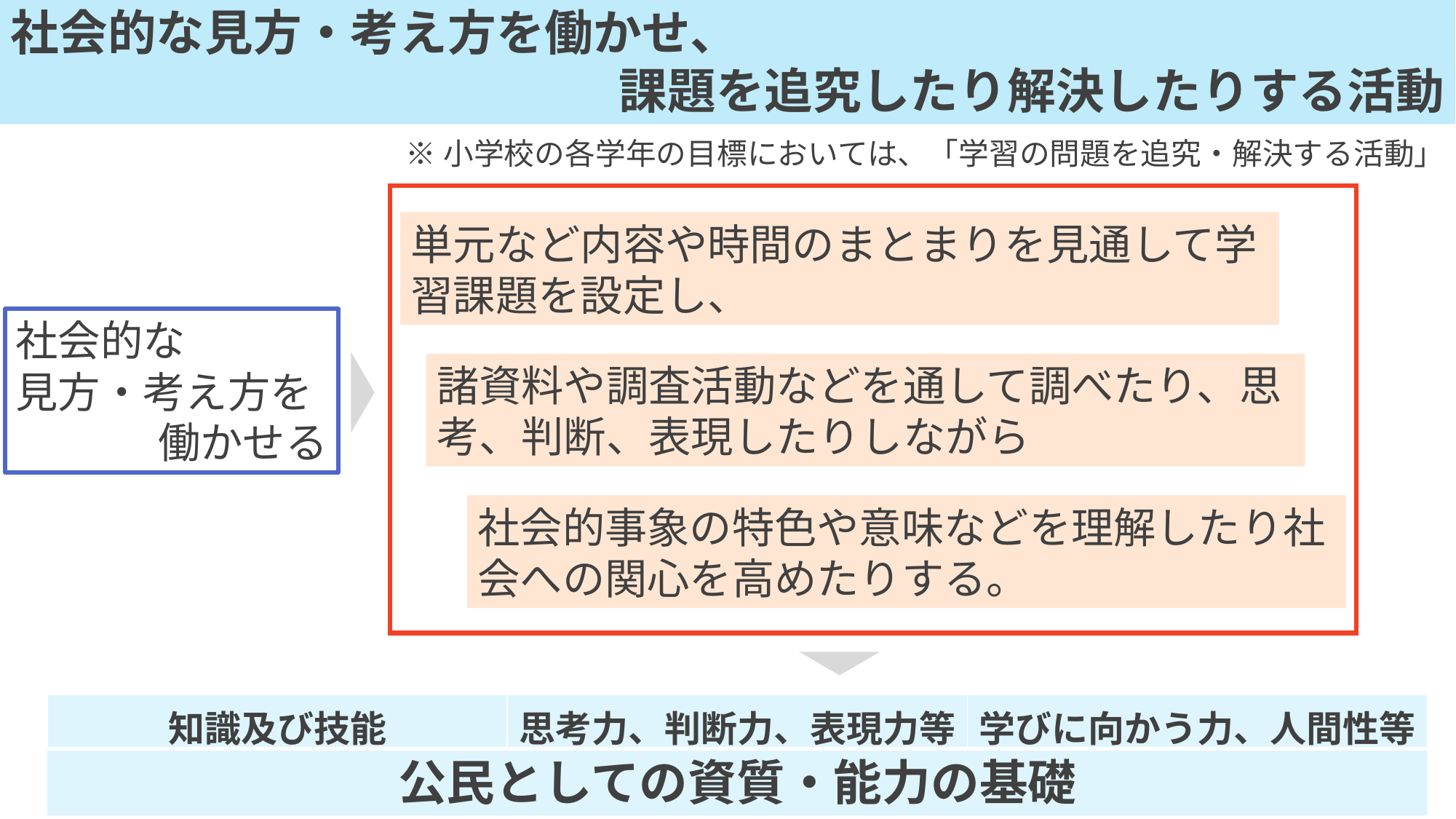

社会的な見方・考え方を働かせ、
課題を追究したり解決したりする活動
※小学校の各学年の目標においては、「学習の問題を追究・解決する活動」

単元など内容や時間のまとまりを見通して学習課題を設定し、
諸資料や調査活動などを通して調べたり、思考、判断、表現したりしながら
社会的事象の特色や意味などを理解したり社会への関心を高めたりする。
社会的な
見方・考え方を
働かせる

| 知識及び技能 | 思考力、判断力、表現力等 | 学びに向かう力、人間性等 |
| --- | --- | --- |
公民としての資質・能力の基礎